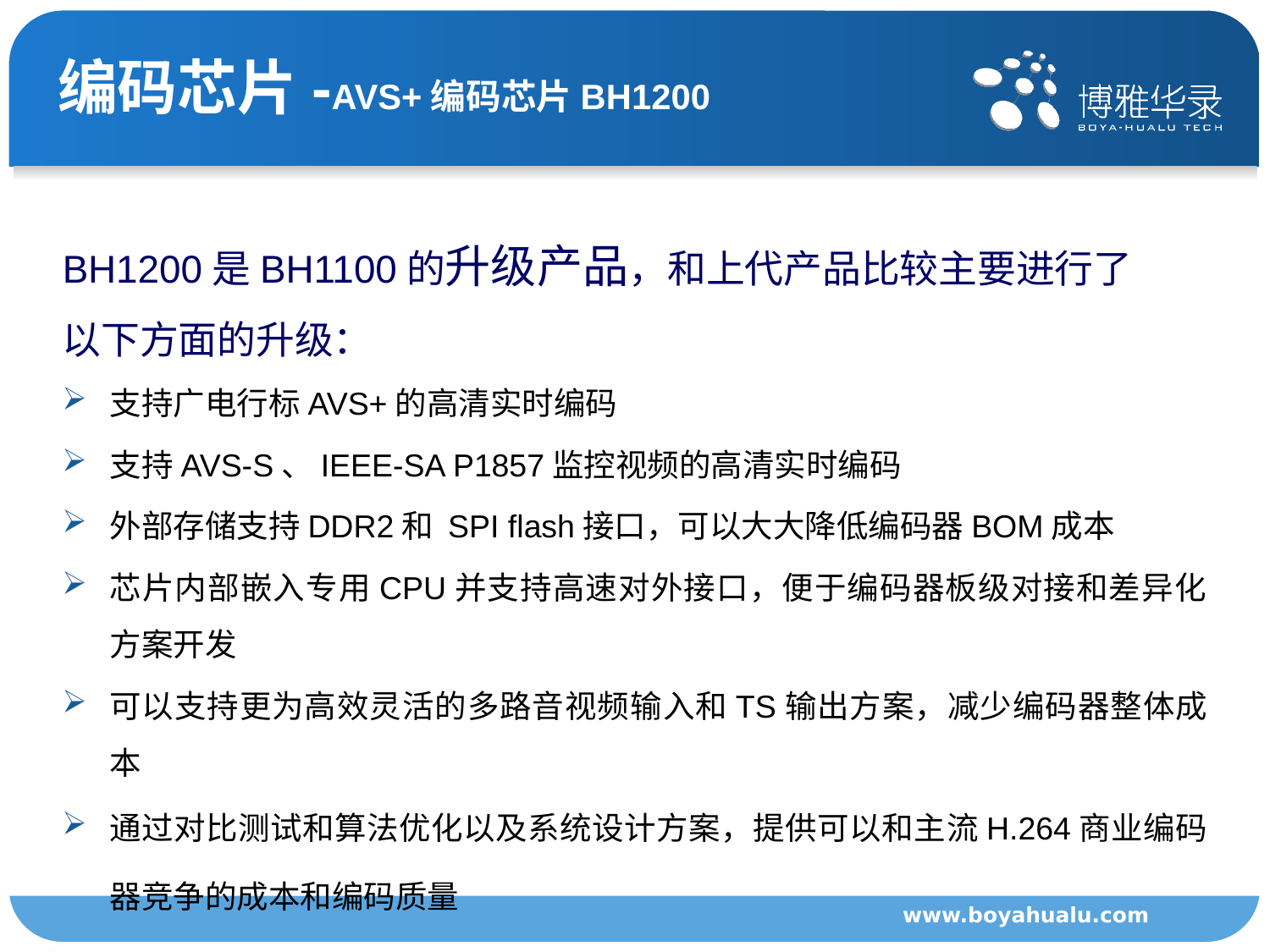

# 编码芯片-AVS+编码芯片BH1200
BH1200是BH1100的升级产品，和上代产品比较主要进行了以下方面的升级：

支持广电行标AVS+的高清实时编码
支持AVS-S、IEEE-SA P1857监控视频的高清实时编码
外部存储支持DDR2和 SPI flash接口，可以大大降低编码器BOM成本
芯片内部嵌入专用CPU并支持高速对外接口，便于编码器板级对接和差异化方案开发
可以支持更为高效灵活的多路音视频输入和TS输出方案，减少编码器整体成本
通过对比测试和算法优化以及系统设计方案，提供可以和主流H.264商业编码器竞争的成本和编码质量
www.boyahualu.com